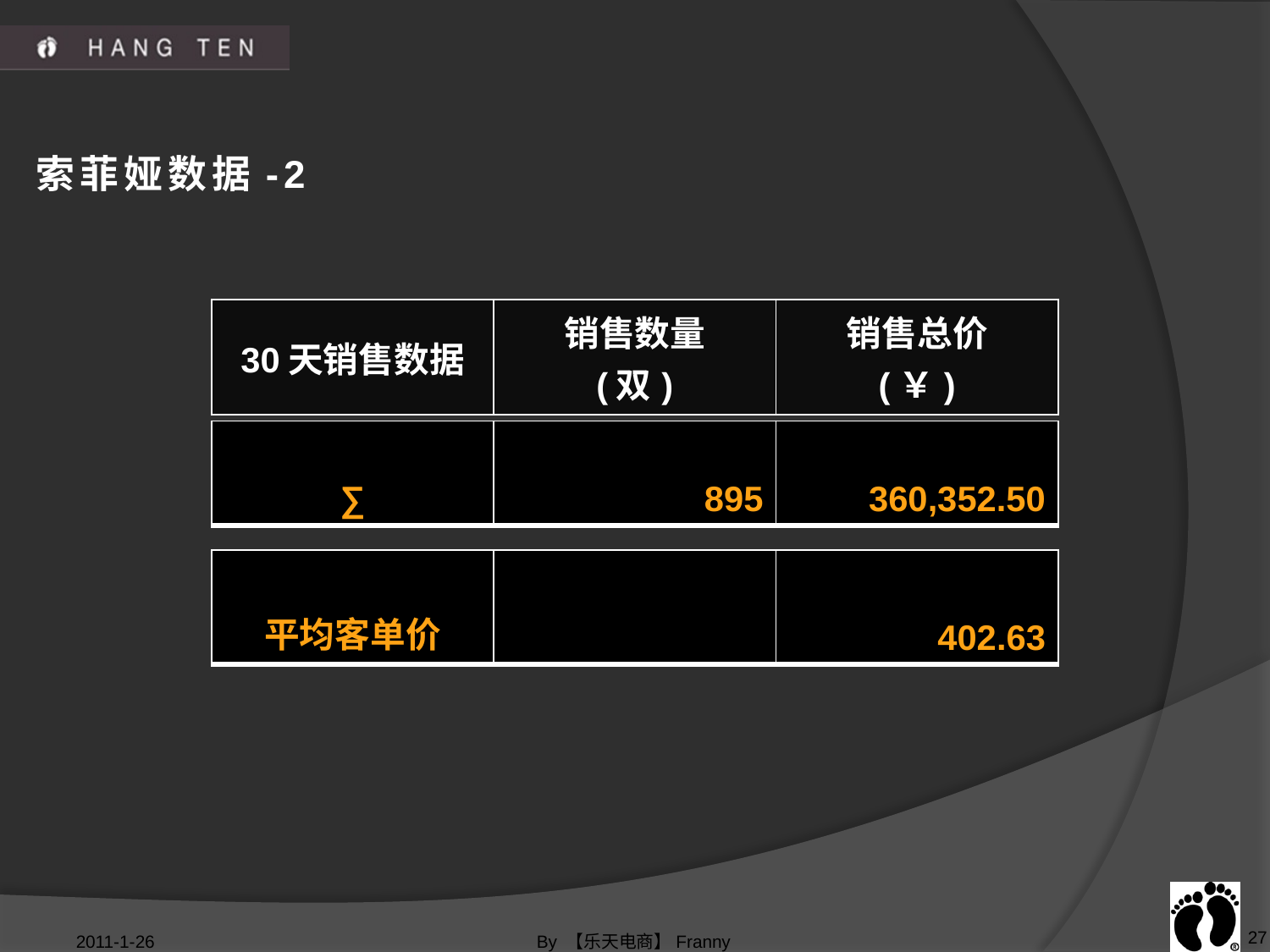

# 索菲娅数据-2
| 30天销售数据 | 销售数量 (双) | 销售总价 (￥) |
| --- | --- | --- |
| ∑ | 895 | 360,352.50 |
| --- | --- | --- |
| 平均客单价 |  | 402.63 |
| --- | --- | --- |
2011-1-26
By 【乐天电商】Franny
27